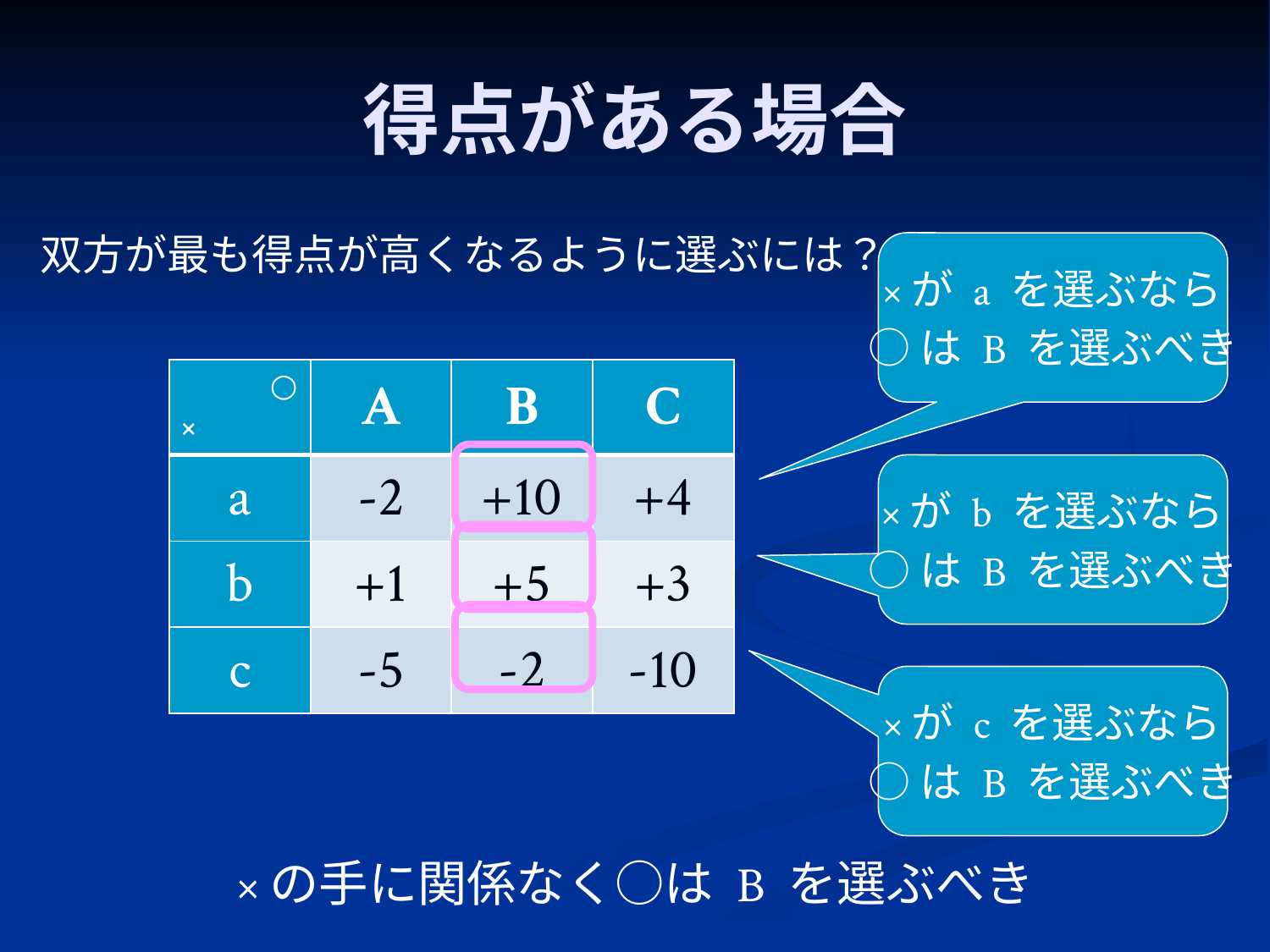

# 得点がある場合
双方が最も得点が高くなるように選ぶには？
×が a を選ぶなら
○は B を選ぶべき
| ○ × | A | B | C |
| --- | --- | --- | --- |
| a | -2 | +10 | +4 |
| b | +1 | +5 | +3 |
| c | -5 | -2 | -10 |

×が b を選ぶなら
○は B を選ぶべき

×が c を選ぶなら
○は B を選ぶべき
×の手に関係なく○は B を選ぶべき